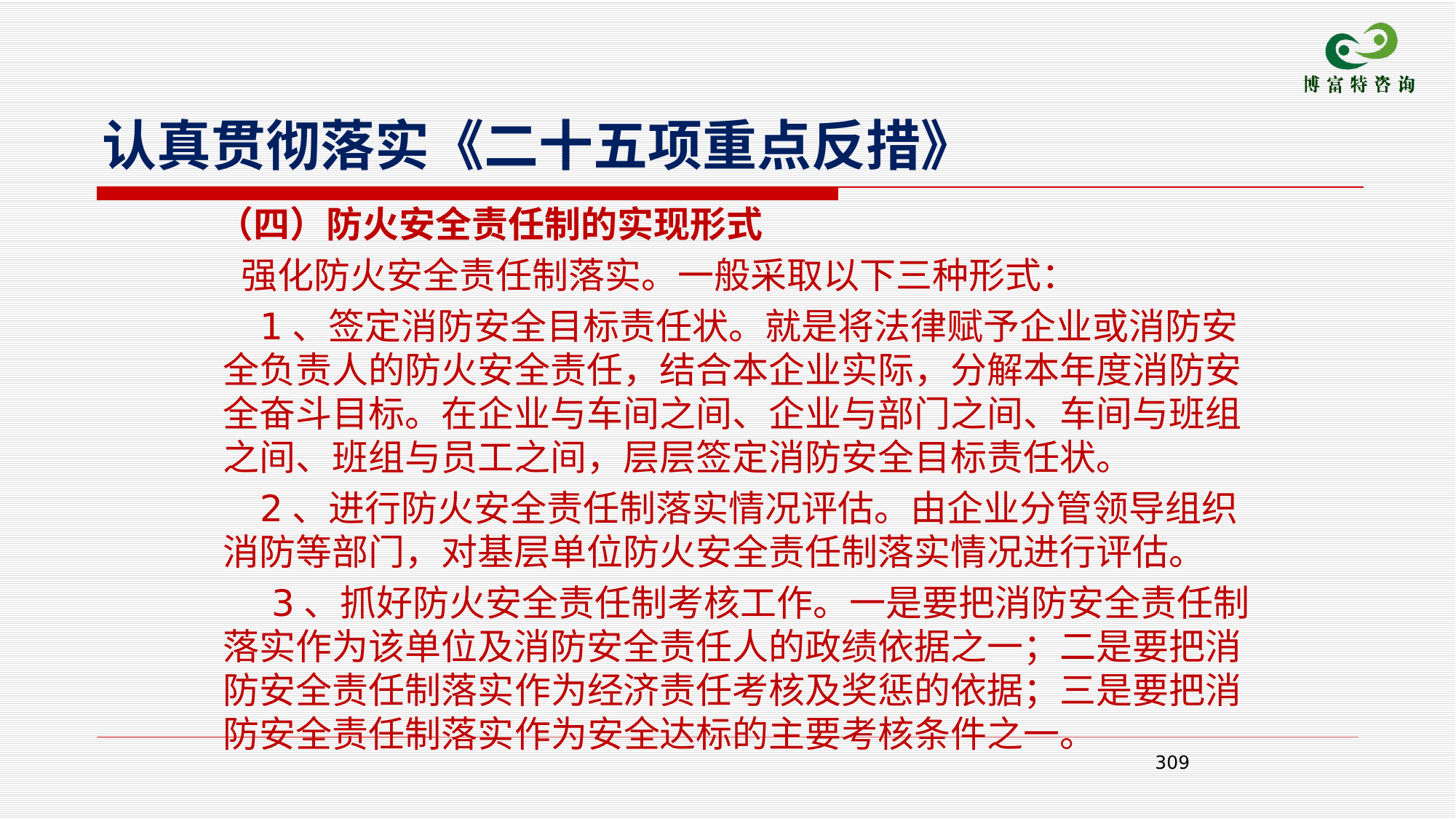

认真贯彻落实《二十五项重点反措》
     （四）防火安全责任制的实现形式
        强化防火安全责任制落实。一般采取以下三种形式：
        1、签定消防安全目标责任状。就是将法律赋予企业或消防安全负责人的防火安全责任，结合本企业实际，分解本年度消防安全奋斗目标。在企业与车间之间、企业与部门之间、车间与班组之间、班组与员工之间，层层签定消防安全目标责任状。
        2、进行防火安全责任制落实情况评估。由企业分管领导组织消防等部门，对基层单位防火安全责任制落实情况进行评估。
         3、抓好防火安全责任制考核工作。一是要把消防安全责任制落实作为该单位及消防安全责任人的政绩依据之一；二是要把消防安全责任制落实作为经济责任考核及奖惩的依据；三是要把消防安全责任制落实作为安全达标的主要考核条件之一。

309